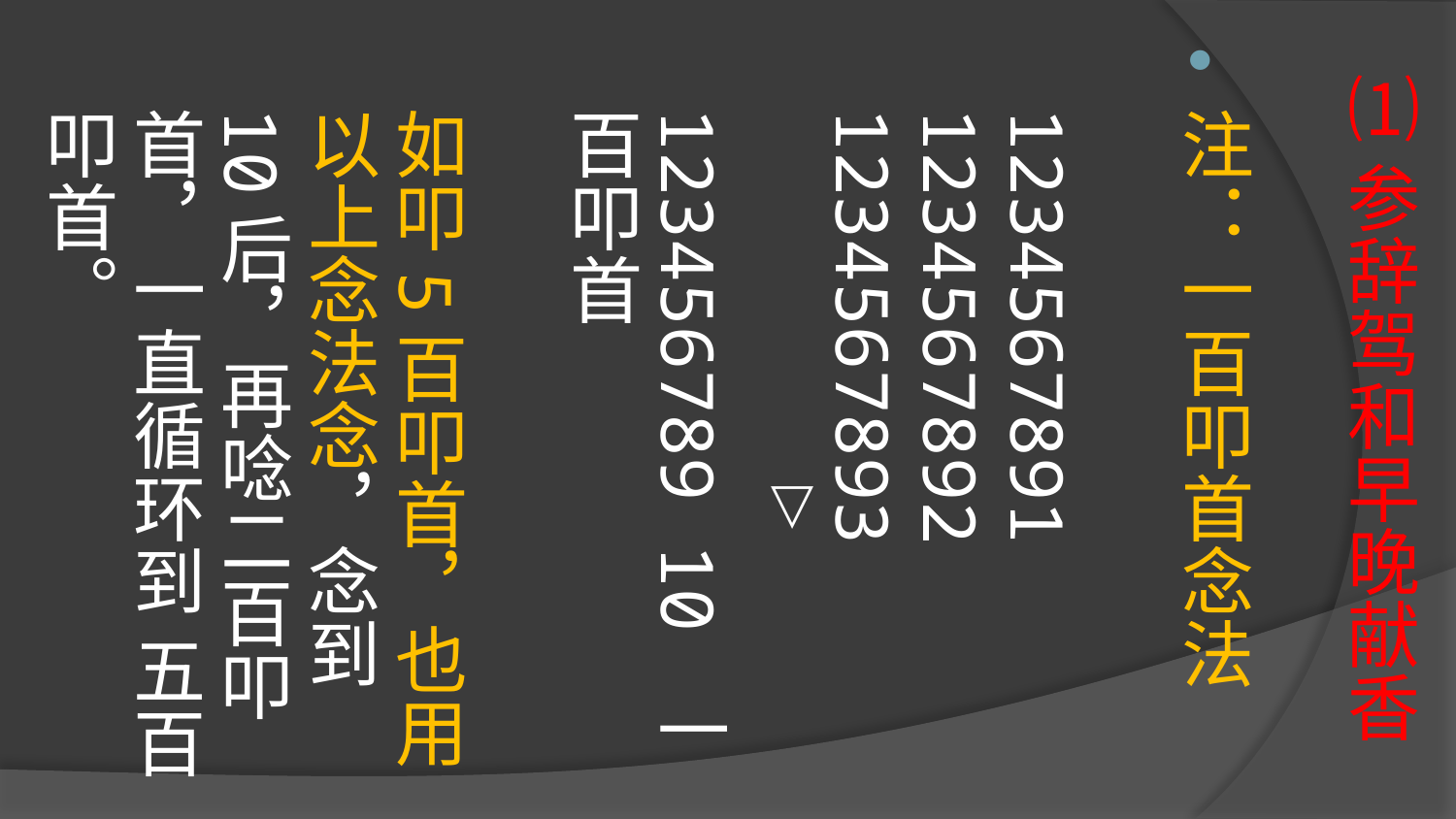

# ⑴参辞驾和早晚献香
注：一百叩首念法
1234567891
1234567892
1234567893
        ▽
123456789 10 一百叩首
如叩5百叩首，也用以上念法念，念到 10后，再唸二百叩首，一直循环到 五百叩首。